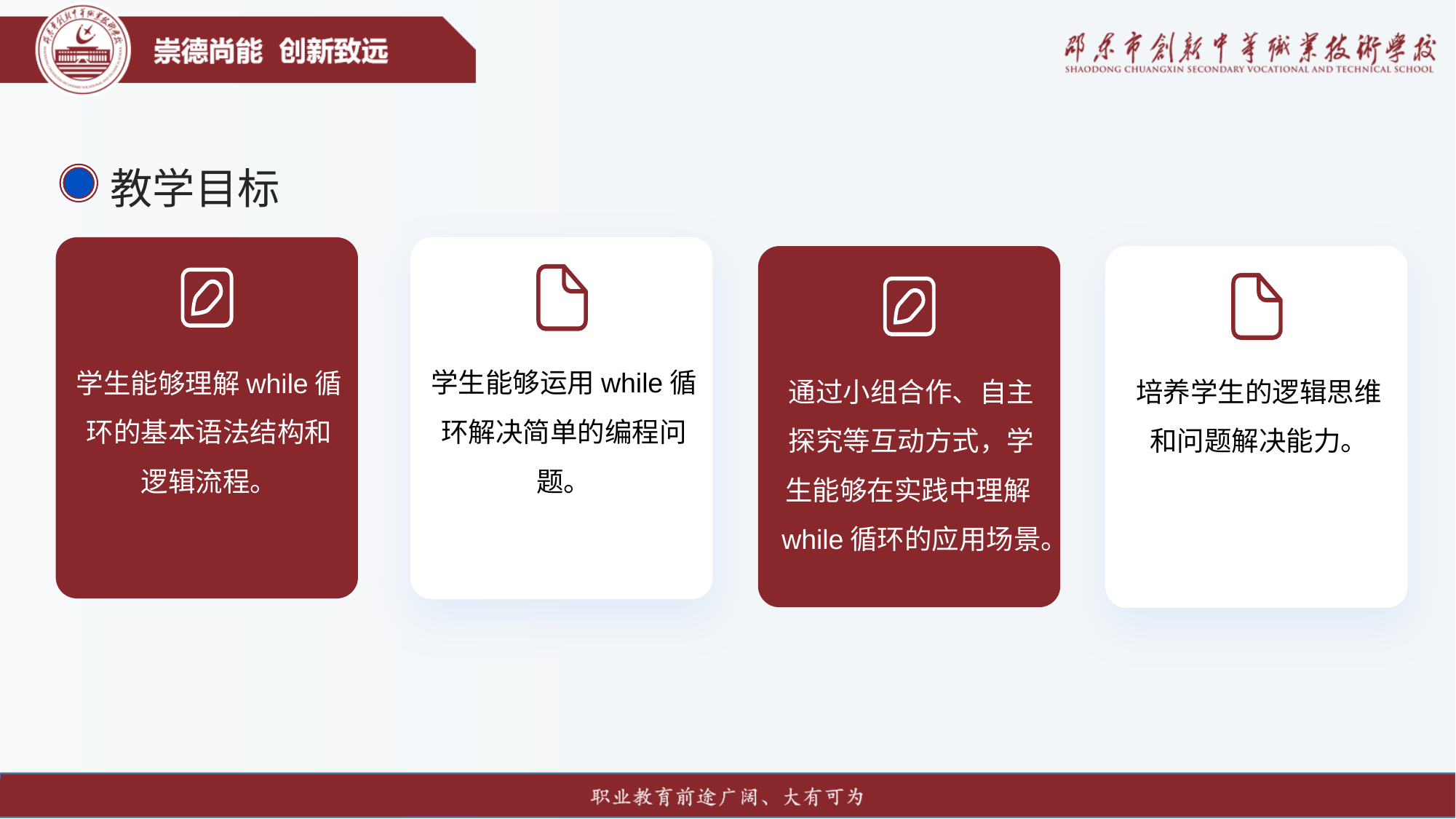

教学目标

学生能够理解while循环的基本语法结构和逻辑流程。

学生能够运用while循环解决简单的编程问题。
通过小组合作、自主探究等互动方式，学生能够在实践中理解while循环的应用场景。

培养学生的逻辑思维和问题解决能力。